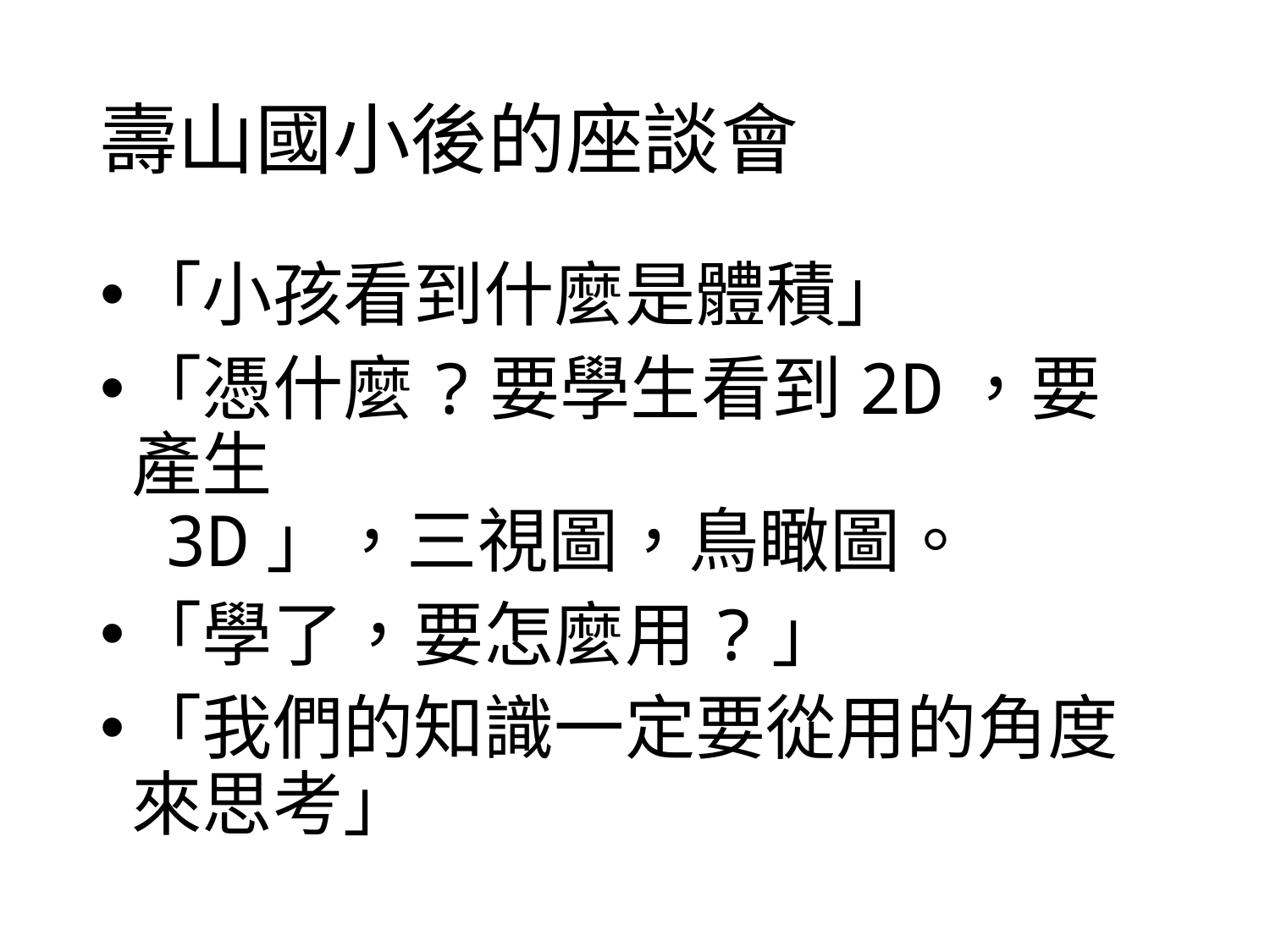

# 壽山國小後的座談會
「小孩看到什麼是體積」
「憑什麼?要學生看到2D，要產生
 3D」，三視圖，鳥瞰圖。
「學了，要怎麼用?」
「我們的知識一定要從用的角度來思考」